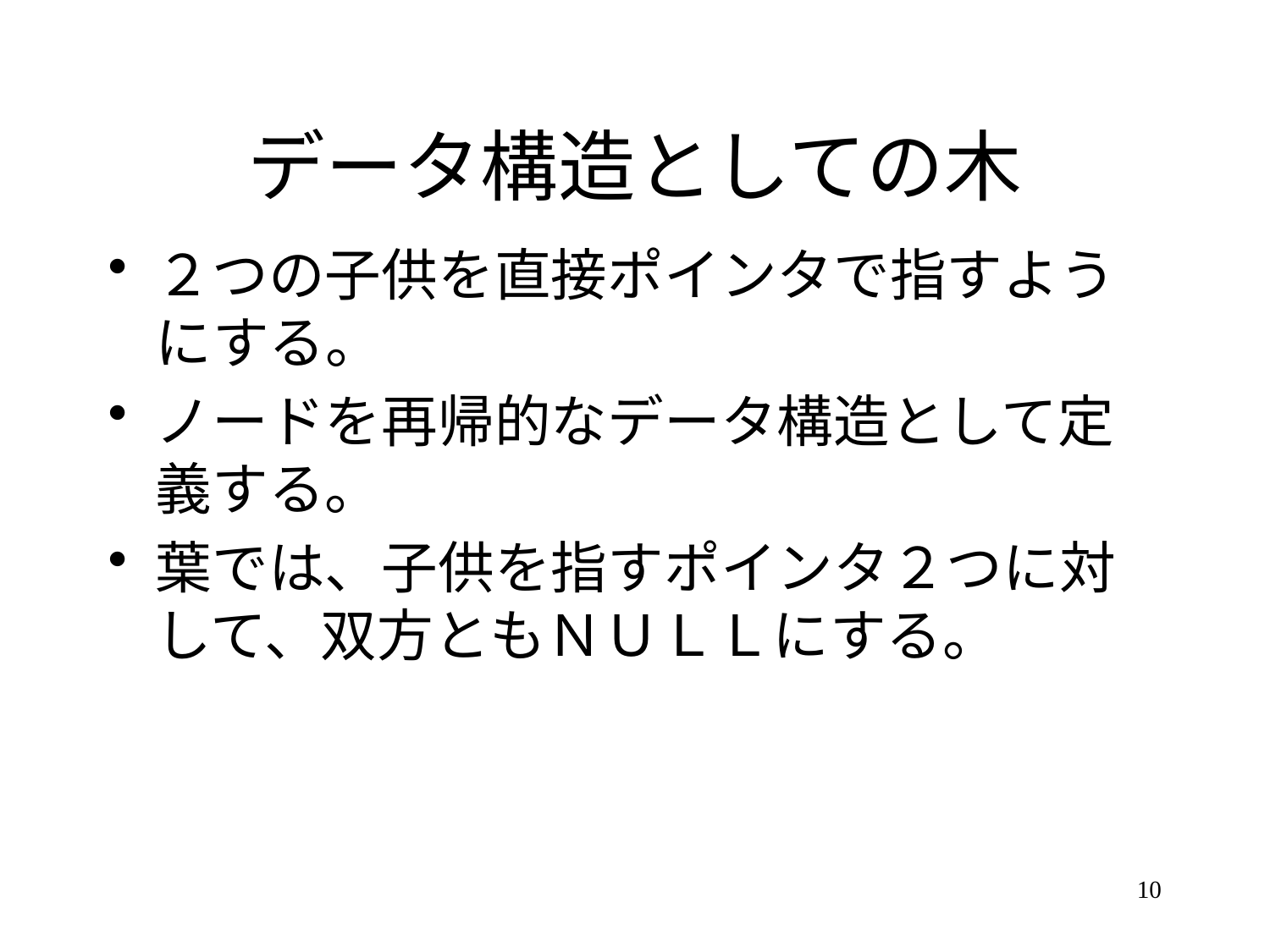

# データ構造としての木
２つの子供を直接ポインタで指すようにする。
ノードを再帰的なデータ構造として定義する。
葉では、子供を指すポインタ２つに対して、双方ともＮＵＬＬにする。
10